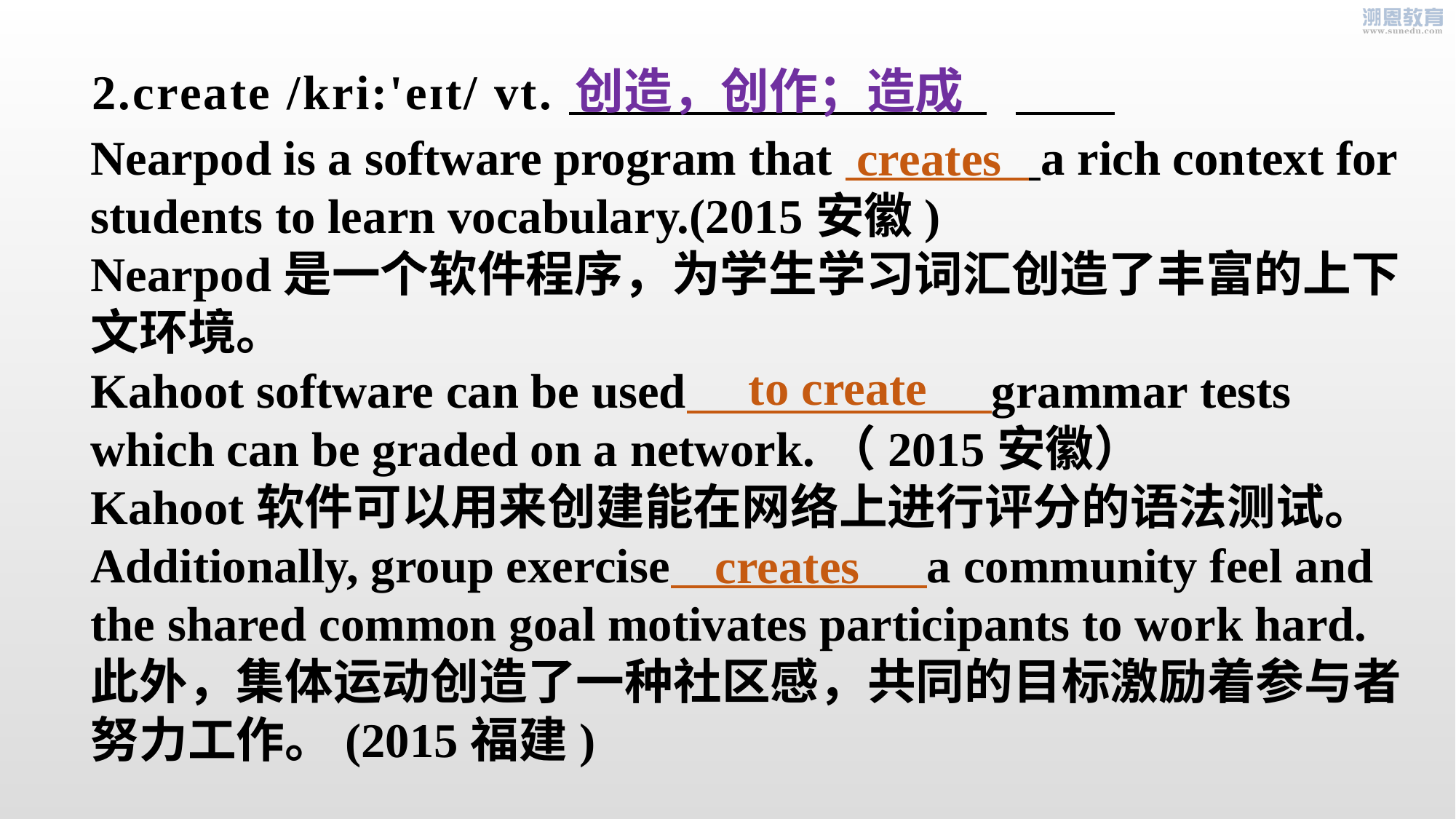

# 2.create /kri:'eɪt/ vt.                              _
创造，创作；造成
Nearpod is a software program that                 a rich context for students to learn vocabulary.(2015安徽)
Nearpod是一个软件程序，为学生学习词汇创造了丰富的上下文环境。
Kahoot software can be used                         grammar tests which can be graded on a network.（2015安徽）
Kahoot软件可以用来创建能在网络上进行评分的语法测试。
Additionally, group exercise                     a community feel and the shared common goal motivates participants to work hard.
此外，集体运动创造了一种社区感，共同的目标激励着参与者努力工作。(2015福建)
creates
to create
creates